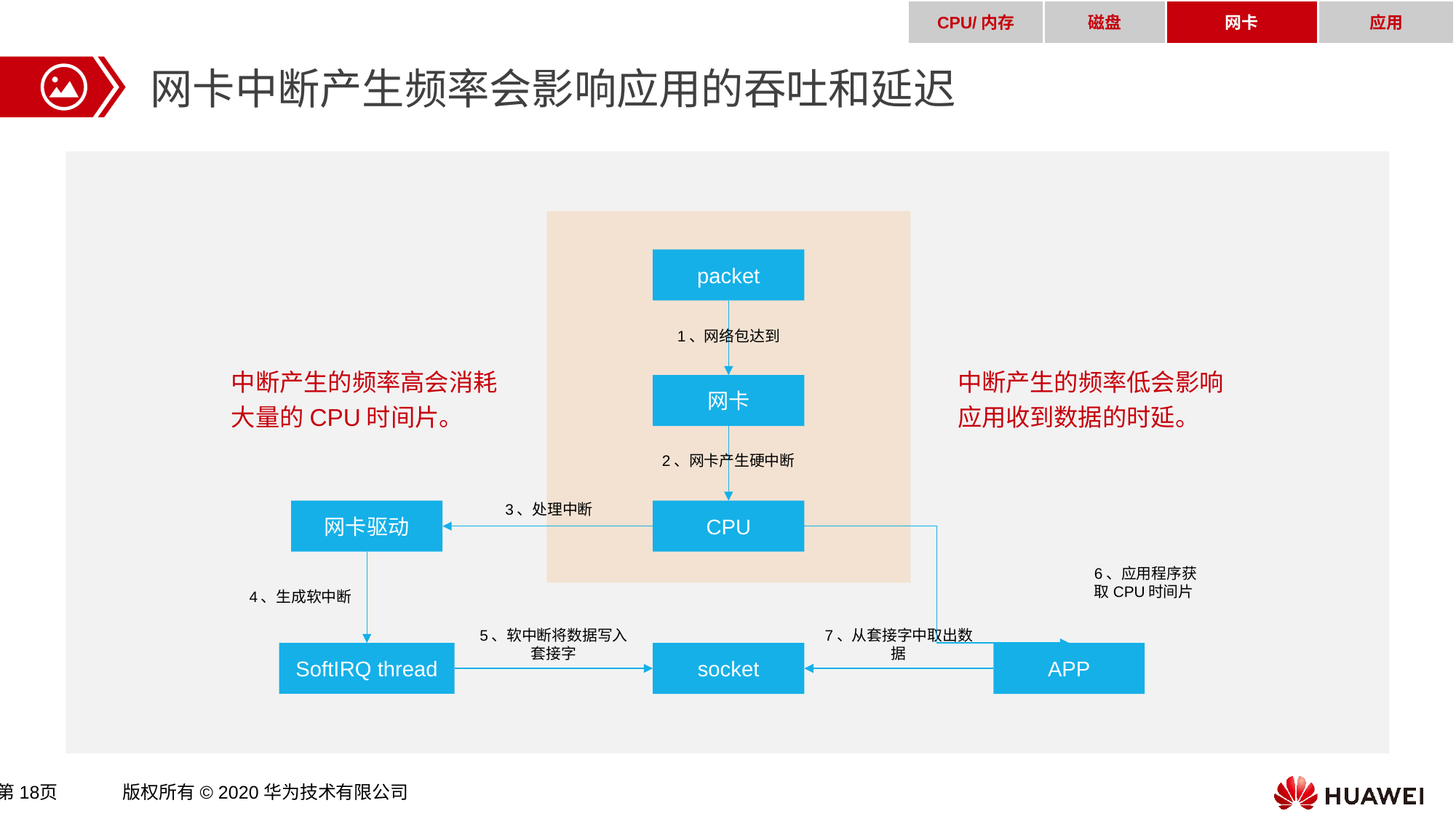

CPU/内存
磁盘
网卡
应用
网卡中断产生频率会影响应用的吞吐和延迟

packet
1、网络包达到
网卡
2、网卡产生硬中断
3、处理中断
网卡驱动
CPU
6、应用程序获取CPU时间片
4、生成软中断
5、软中断将数据写入套接字
7、从套接字中取出数据
SoftIRQ thread
socket
APP
中断产生的频率高会消耗
大量的CPU时间片。
中断产生的频率低会影响
应用收到数据的时延。